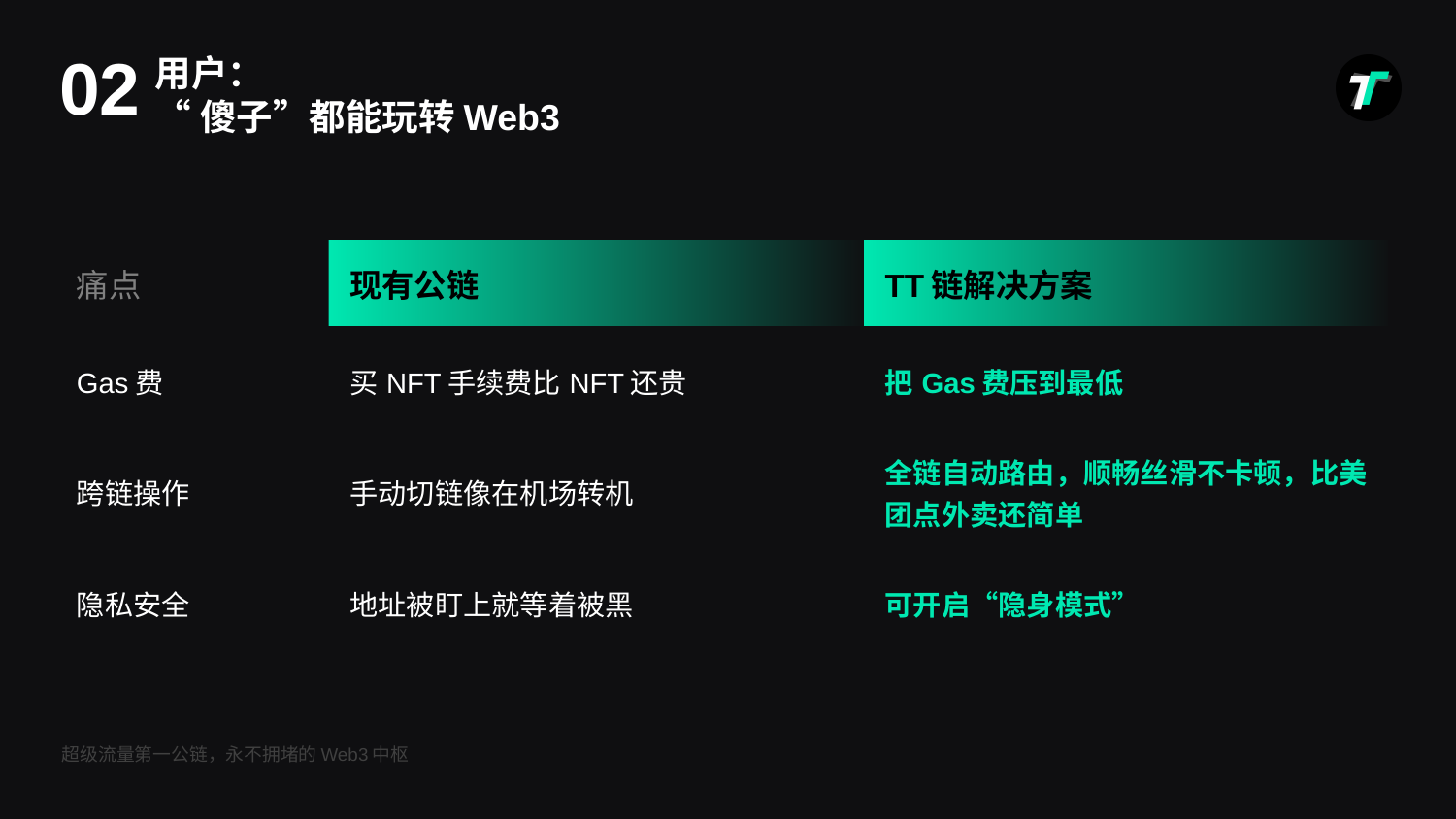

02
用户：
“傻子”都能玩转Web3
| 痛点 | 现有公链 | TT链解决方案 |
| --- | --- | --- |
| Gas费 | 买NFT手续费比NFT还贵 | 把Gas费压到最低 |
| 跨链操作 | 手动切链像在机场转机 | 全链自动路由，顺畅丝滑不卡顿，比美团点外卖还简单 |
| 隐私安全 | 地址被盯上就等着被黑 | 可开启“隐身模式” |